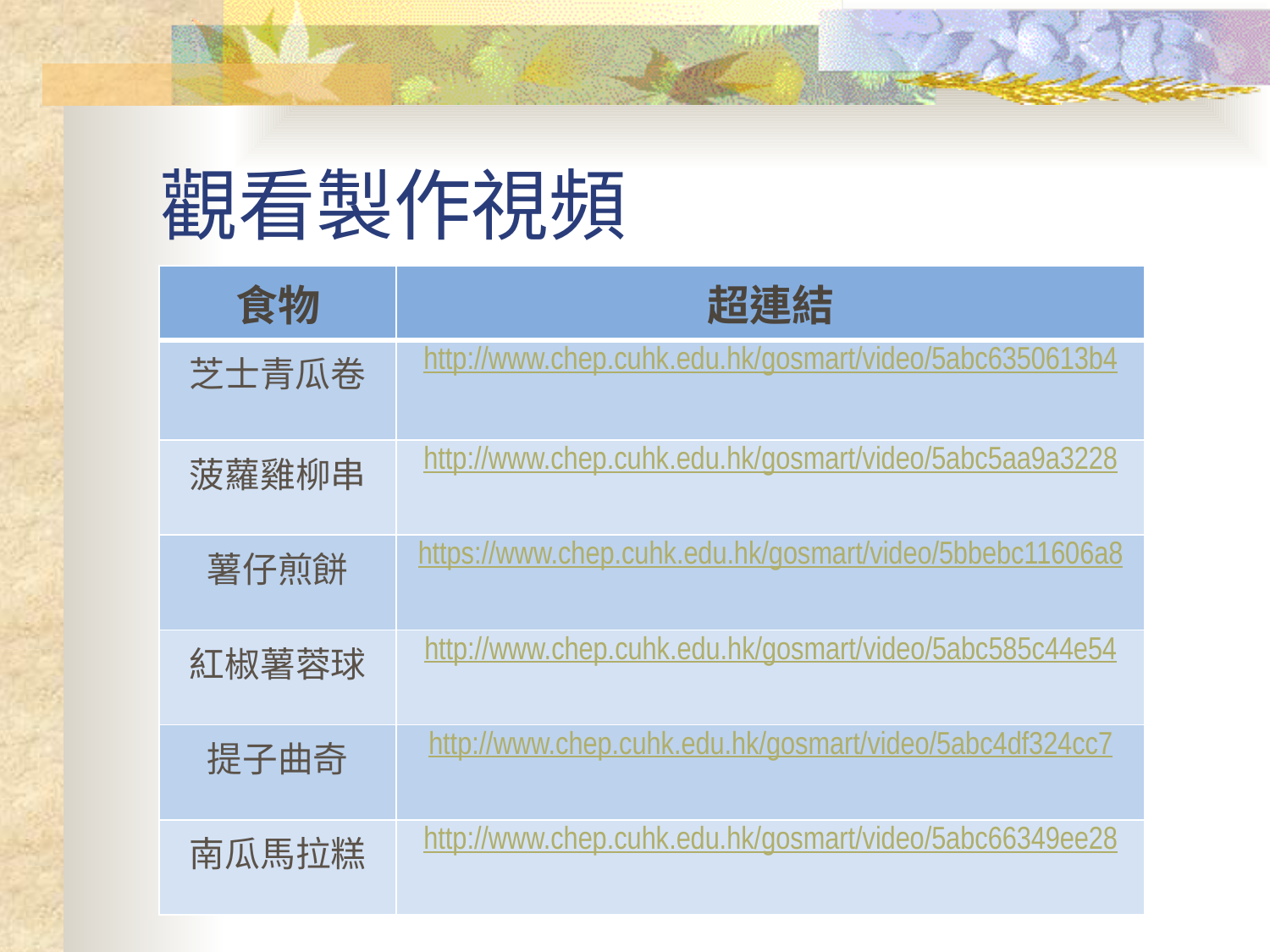

# 觀看製作視頻
| 食物 | 超連結 |
| --- | --- |
| 芝士青瓜卷 | http://www.chep.cuhk.edu.hk/gosmart/video/5abc6350613b4 |
| 菠蘿雞柳串 | http://www.chep.cuhk.edu.hk/gosmart/video/5abc5aa9a3228 |
| 薯仔煎餅 | https://www.chep.cuhk.edu.hk/gosmart/video/5bbebc11606a8 |
| 紅椒薯蓉球 | http://www.chep.cuhk.edu.hk/gosmart/video/5abc585c44e54 |
| 提子曲奇 | http://www.chep.cuhk.edu.hk/gosmart/video/5abc4df324cc7 |
| 南瓜馬拉糕 | http://www.chep.cuhk.edu.hk/gosmart/video/5abc66349ee28 |